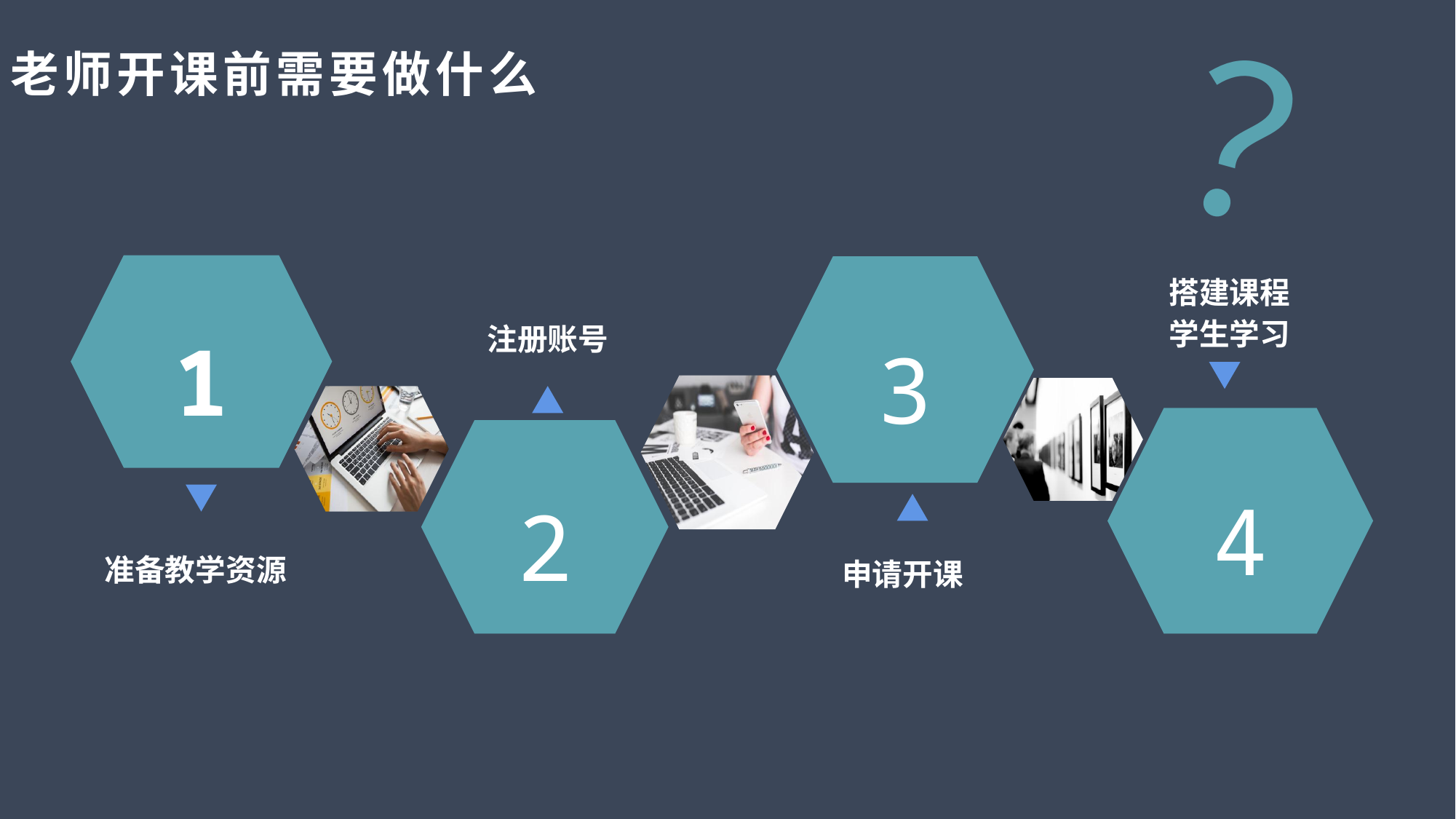

？
# 老师开课前需要做什么

1

3

搭建课程
学生学习
注册账号

4

2

准备教学资源
申请开课